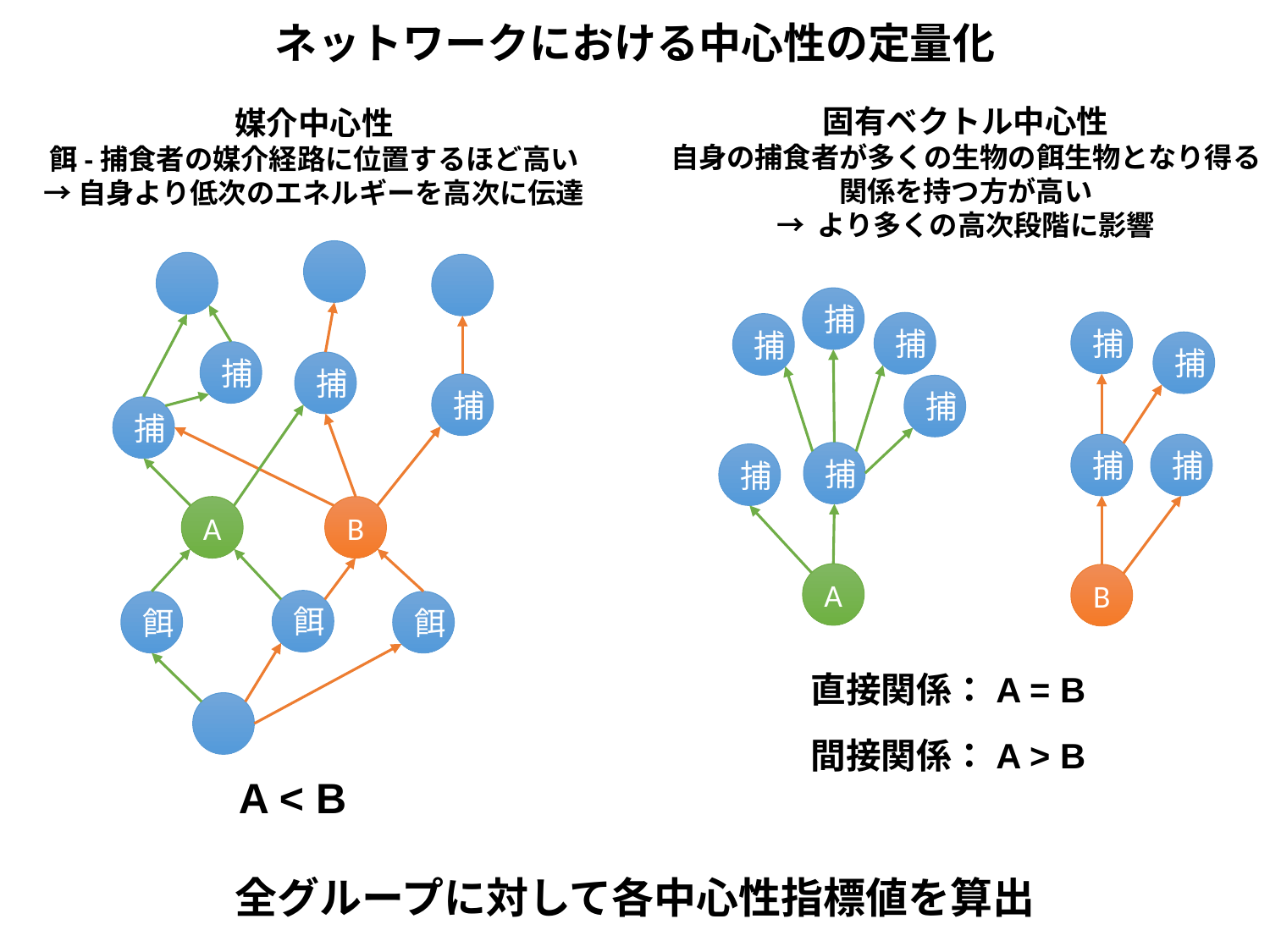

ネットワークにおける中心性の定量化
固有ベクトル中心性
自身の捕食者が多くの生物の餌生物となり得る
関係を持つ方が高い
→ より多くの高次段階に影響
媒介中心性
餌-捕食者の媒介経路に位置するほど高い
→自身より低次のエネルギーを高次に伝達

捕
捕
捕
捕
捕
捕
捕
捕
捕
捕
捕
捕
捕
捕
A
B
A
B
餌
餌
餌
直接関係：A = B

間接関係：A > B
A < B
全グループに対して各中心性指標値を算出